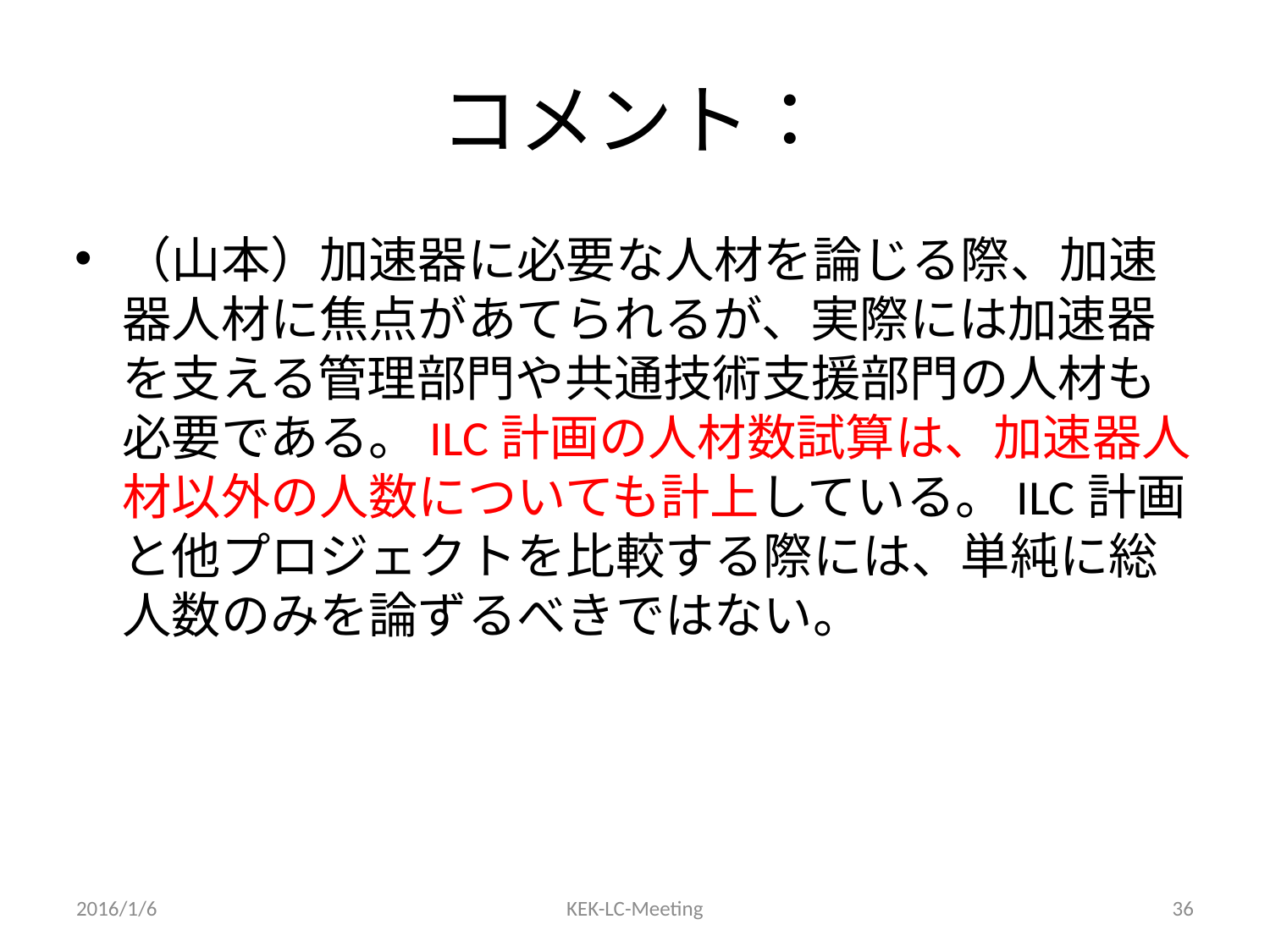

# コメント：
（山本）加速器に必要な人材を論じる際、加速器人材に焦点があてられるが、実際には加速器を支える管理部門や共通技術支援部門の人材も必要である。ILC計画の人材数試算は、加速器人材以外の人数についても計上している。ILC計画と他プロジェクトを比較する際には、単純に総人数のみを論ずるべきではない。

2016/1/6
KEK-LC-Meeting
36